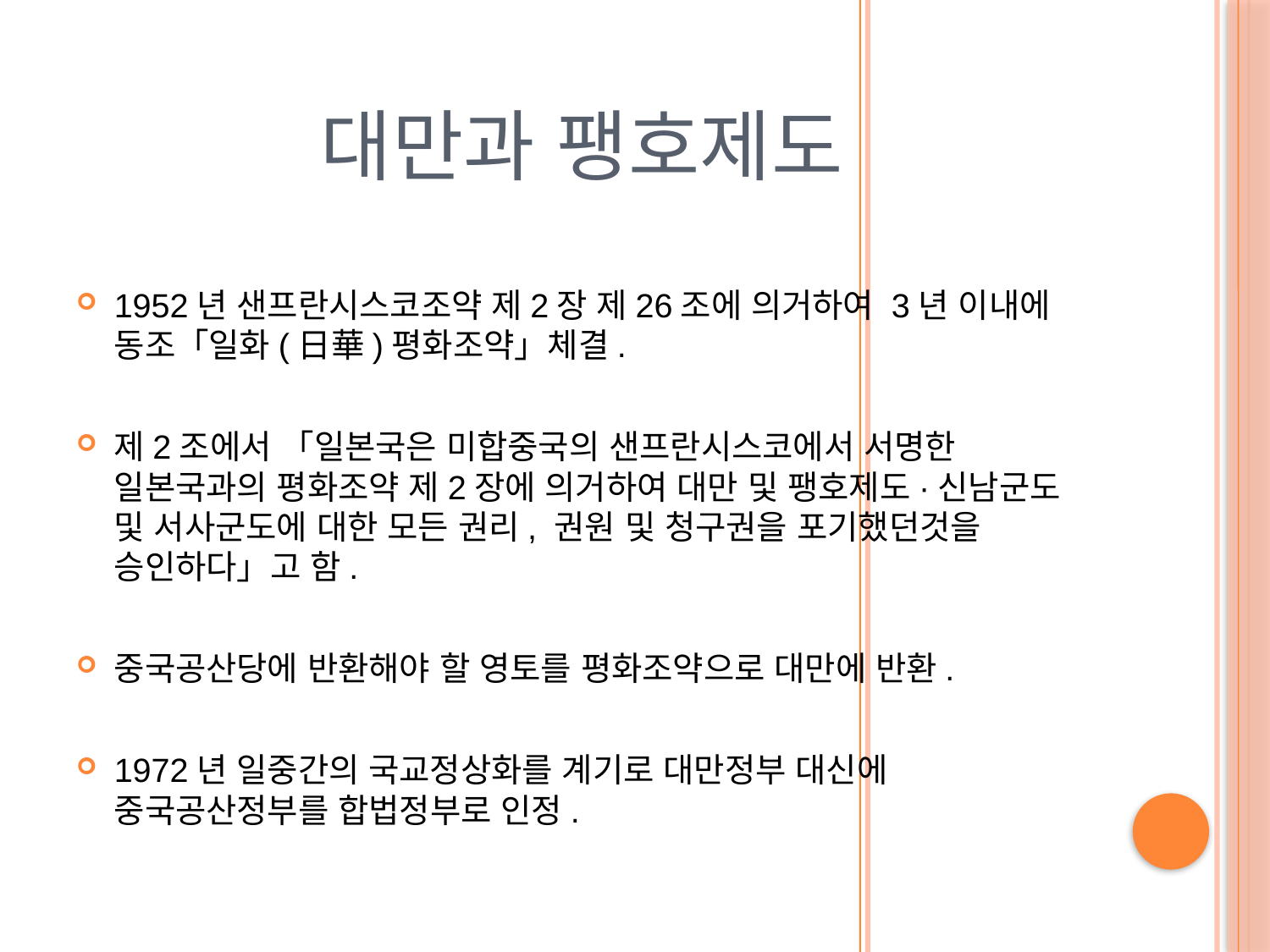

# 대만과 팽호제도
1952년 샌프란시스코조약 제2장 제26조에 의거하여 3년 이내에 동조「일화(日華)평화조약」체결.

제2조에서 「일본국은 미합중국의 샌프란시스코에서 서명한 일본국과의 평화조약 제2장에 의거하여 대만 및 팽호제도·신남군도 및 서사군도에 대한 모든 권리, 권원 및 청구권을 포기했던것을 승인하다」고 함.

중국공산당에 반환해야 할 영토를 평화조약으로 대만에 반환.

1972년 일중간의 국교정상화를 계기로 대만정부 대신에 중국공산정부를 합법정부로 인정.